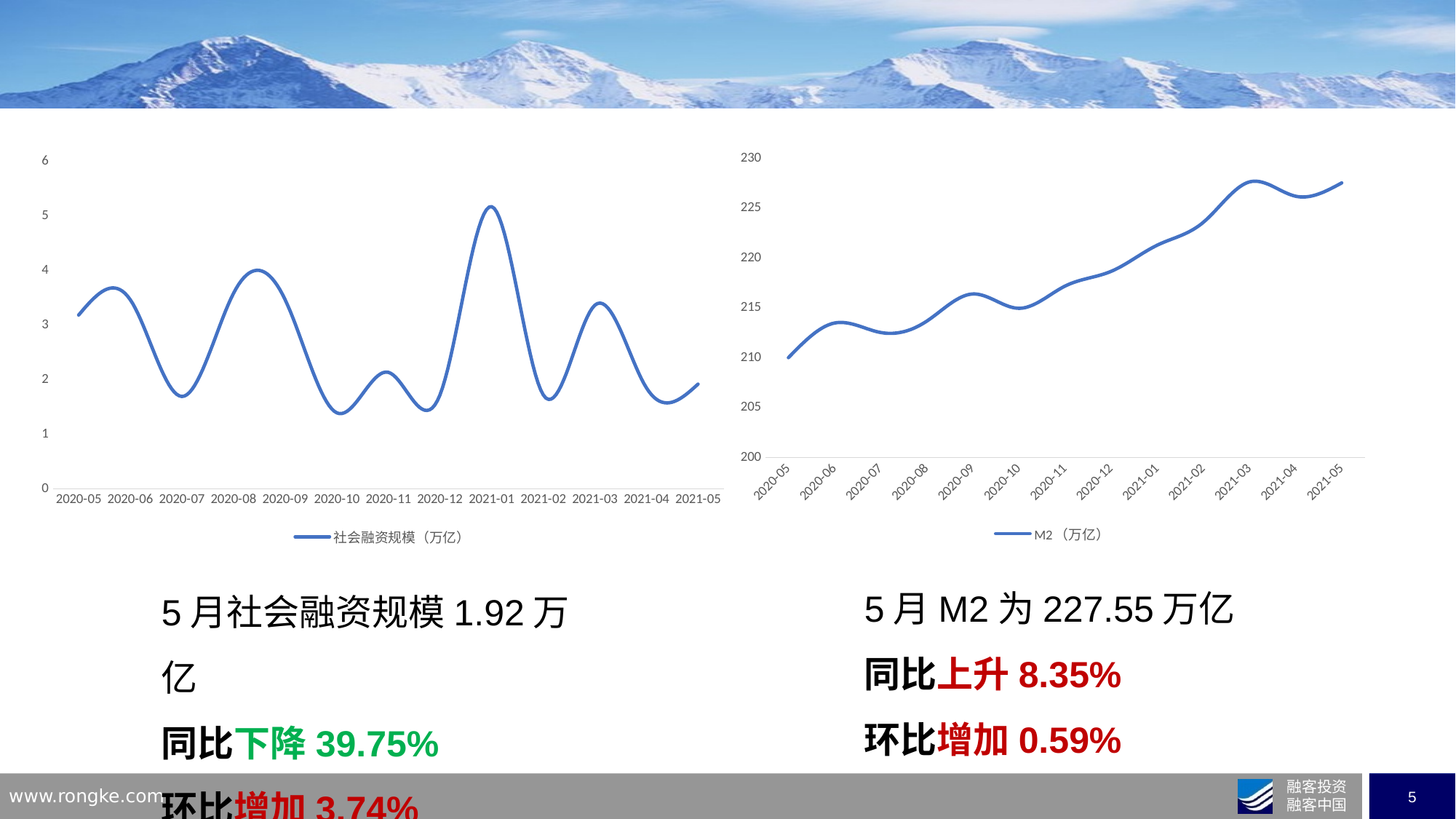

### Chart

| Category | M2（万亿） |
|---|---|
| 43982 | 210.01837400000002 |
| 44012 | 213.494866 |
| 44043 | 212.54584599999998 |
| 44074 | 213.683691 |
| 44104 | 216.40847999999997 |
| 44135 | 214.972042 |
| 44165 | 217.20025499999997 |
| 44196 | 218.67958900000002 |
| 44227 | 221.304733 |
| 44255 | 223.60302599999997 |
| 44286 | 227.64884500000002 |
| 44316 | 226.210712 |
| 44347 | 227.55 |

### Chart

| Category | 社会融资规模（万亿） |
|---|---|
| 43982 | 3.1866 |
| 44012 | 3.4681 |
| 44043 | 1.6928 |
| 44074 | 3.5853 |
| 44104 | 3.4693 |
| 44135 | 1.3929 |
| 44165 | 2.1355 |
| 44196 | 1.7192 |
| 44227 | 5.1758 |
| 44255 | 1.7239 |
| 44286 | 3.3665 |
| 44316 | 1.8507 |
| 44347 | 1.92 |
5月M2为227.55万亿
同比上升8.35%
环比增加0.59%
5月社会融资规模1.92万亿
同比下降39.75%
环比增加3.74%